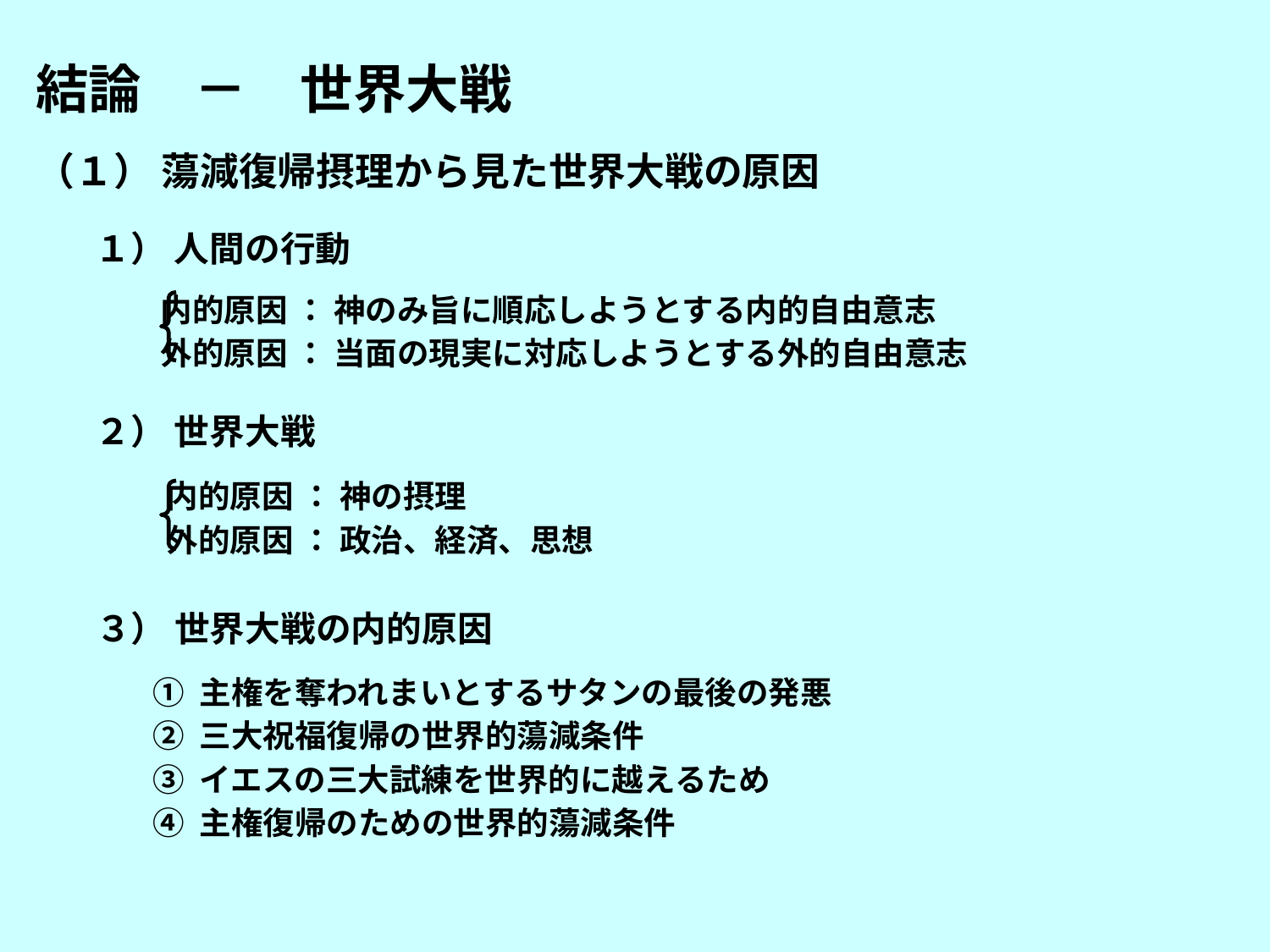

結論　－　世界大戦
（１） 蕩減復帰摂理から見た世界大戦の原因
１） 人間の行動
内的原因 ： 神のみ旨に順応しようとする内的自由意志
外的原因 ： 当面の現実に対応しようとする外的自由意志

２） 世界大戦
内的原因 ： 神の摂理
外的原因 ： 政治、経済、思想

３） 世界大戦の内的原因
① 主権を奪われまいとするサタンの最後の発悪
② 三大祝福復帰の世界的蕩減条件
③ イエスの三大試練を世界的に越えるため
④ 主権復帰のための世界的蕩減条件